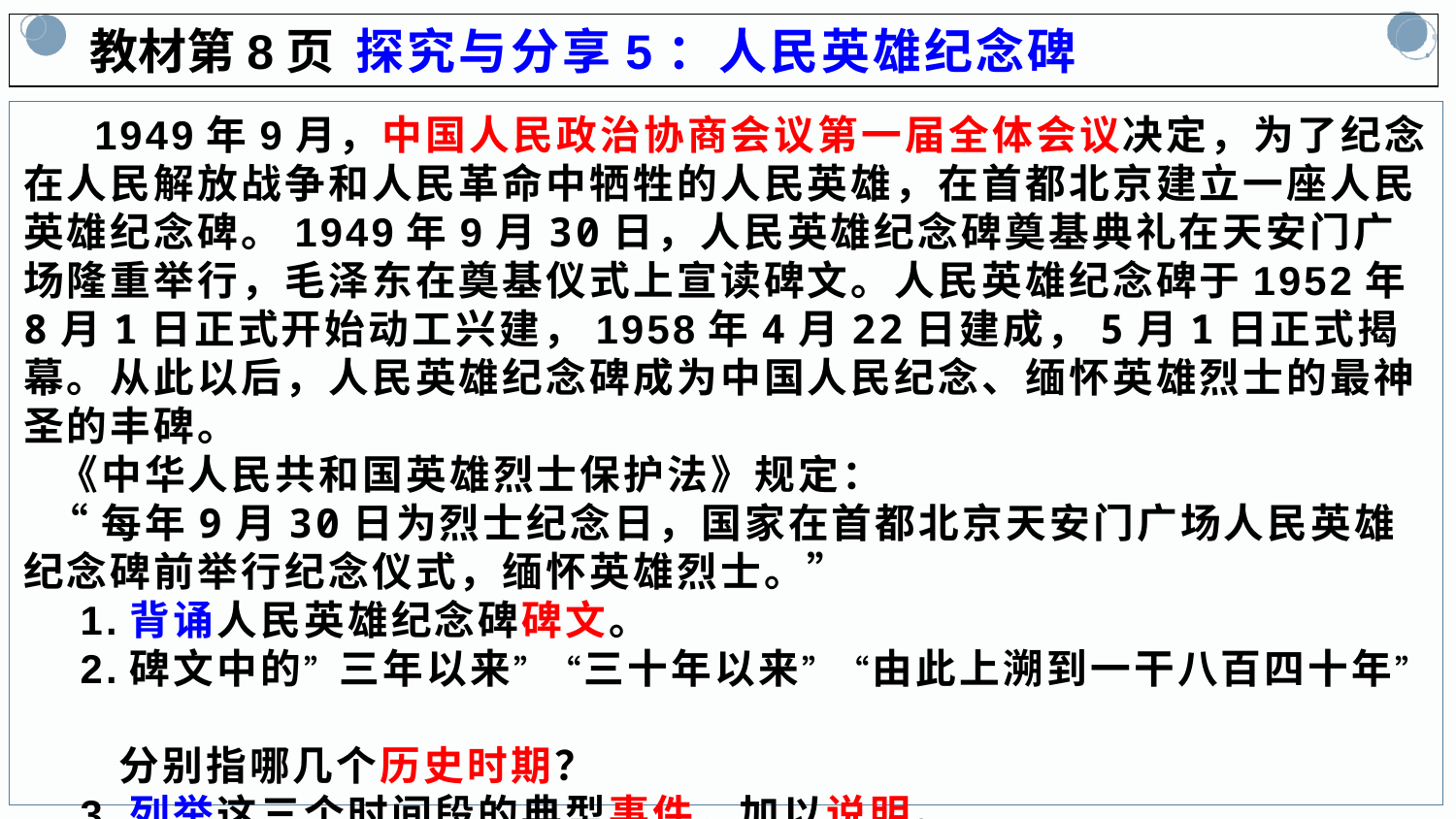

教材第8页  探究与分享5：人民英雄纪念碑
     1949年9月，中国人民政治协商会议第一届全体会议决定，为了纪念在人民解放战争和人民革命中牺牲的人民英雄，在首都北京建立一座人民英雄纪念碑。1949年9月30日，人民英雄纪念碑奠基典礼在天安门广场隆重举行，毛泽东在奠基仪式上宣读碑文。人民英雄纪念碑于1952年8月1日正式开始动工兴建，1958年4月22日建成，5月1日正式揭幕。从此以后，人民英雄纪念碑成为中国人民纪念、缅怀英雄烈士的最神圣的丰碑。
  《中华人民共和国英雄烈士保护法》规定：
  “每年9月30日为烈士纪念日，国家在首都北京天安门广场人民英雄
纪念碑前举行纪念仪式，缅怀英雄烈士。”
    1.背诵人民英雄纪念碑碑文。
    2.碑文中的”三年以来”“三十年以来”“由此上溯到一干八百四十年”
       分别指哪几个历史时期？
    3.列举这三个时间段的典型事件，加以说明。